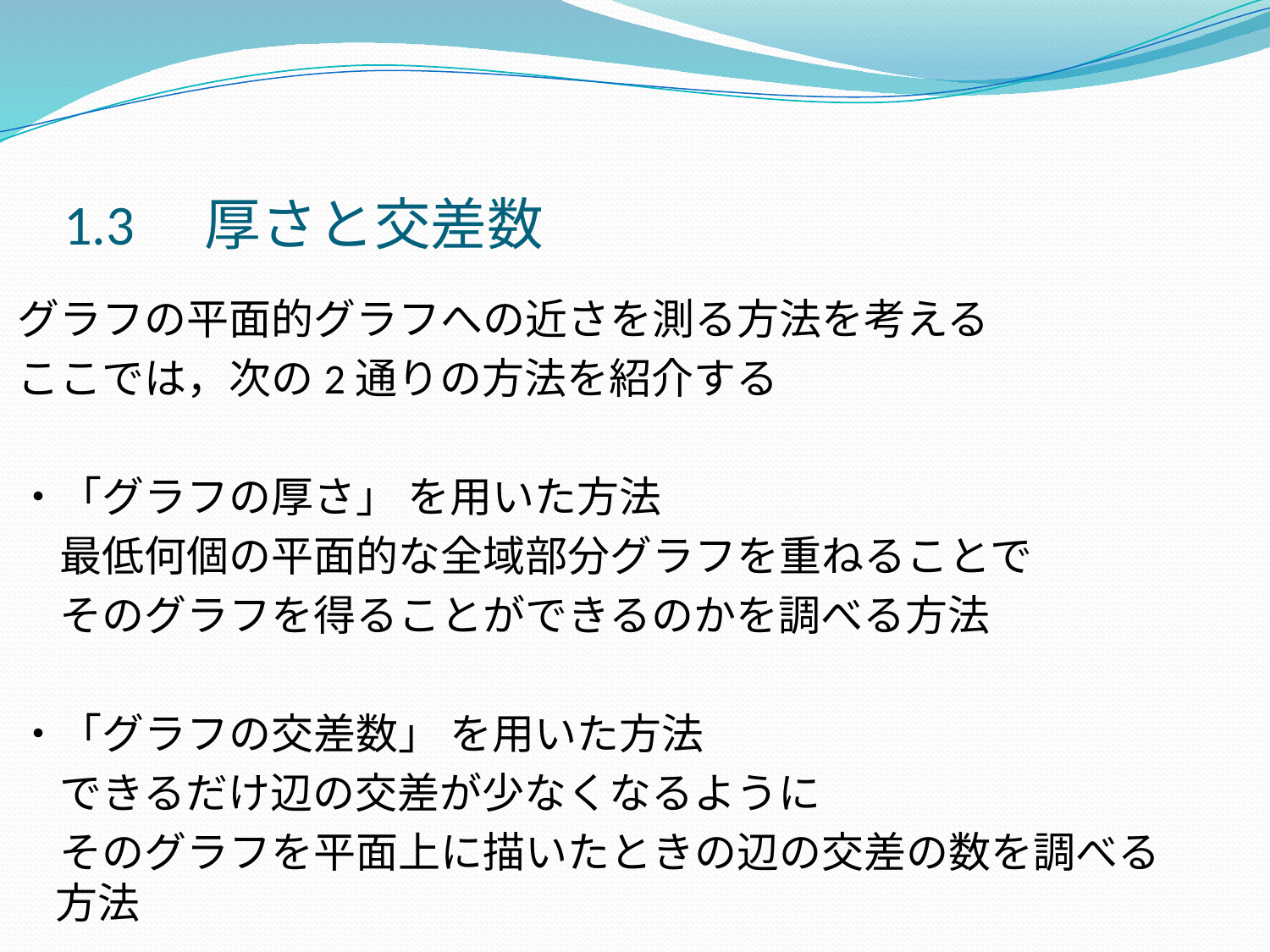

# 1.3　厚さと交差数

グラフの平面的グラフへの近さを測る方法を考える
ここでは，次の2通りの方法を紹介する

・「グラフの厚さ」 を用いた方法
　最低何個の平面的な全域部分グラフを重ねることで
　そのグラフを得ることができるのかを調べる方法

・「グラフの交差数」 を用いた方法
　できるだけ辺の交差が少なくなるように
　そのグラフを平面上に描いたときの辺の交差の数を調べる方法